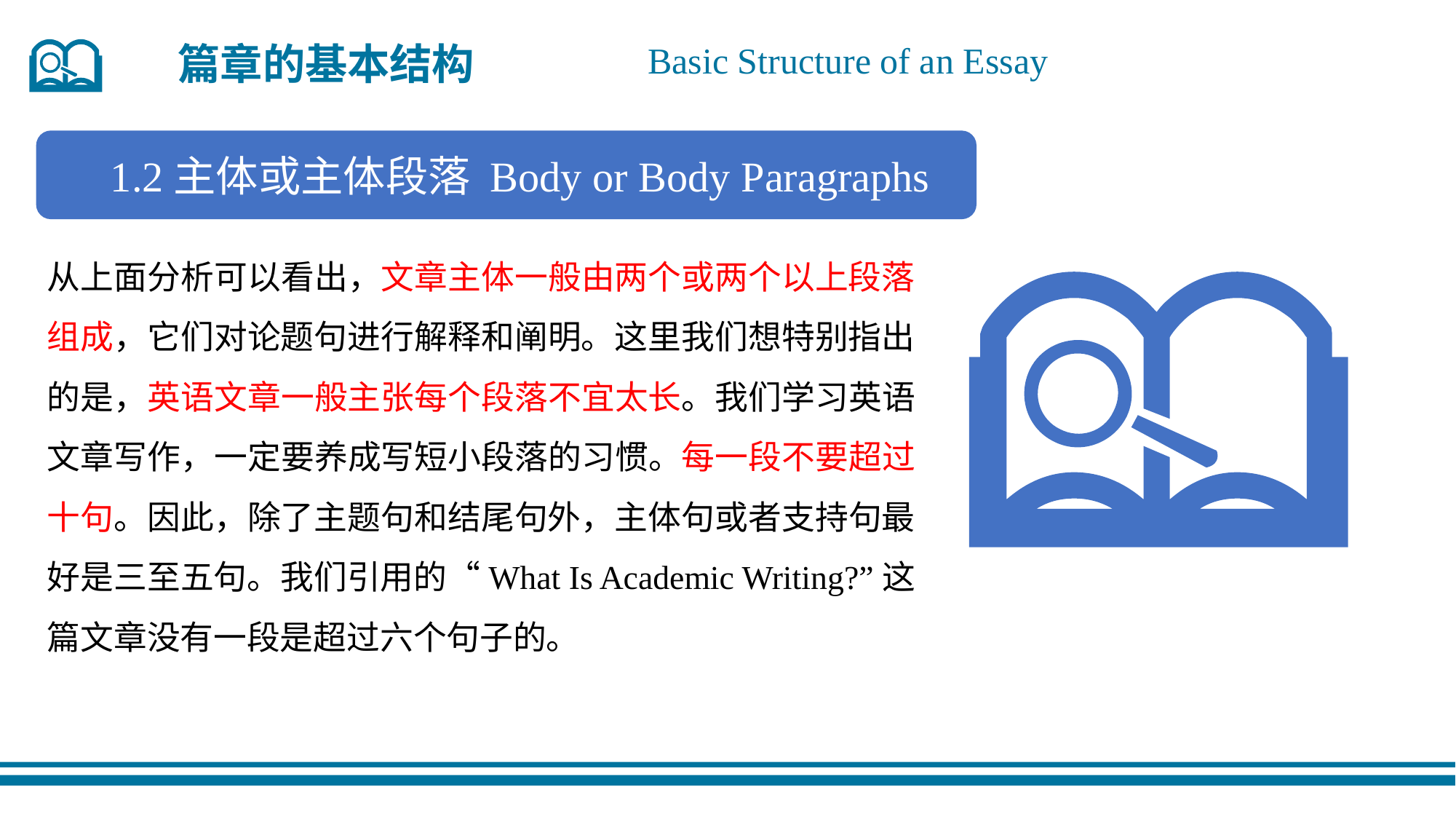

篇章的基本结构
Basic Structure of an Essay
从上面分析可以看出，文章主体一般由两个或两个以上段落组成，它们对论题句进行解释和阐明。这里我们想特别指出的是，英语文章一般主张每个段落不宜太长。我们学习英语文章写作，一定要养成写短小段落的习惯。每一段不要超过十句。因此，除了主题句和结尾句外，主体句或者支持句最好是三至五句。我们引用的“What Is Academic Writing?”这篇文章没有一段是超过六个句子的。
1.2主体或主体段落 Body or Body Paragraphs